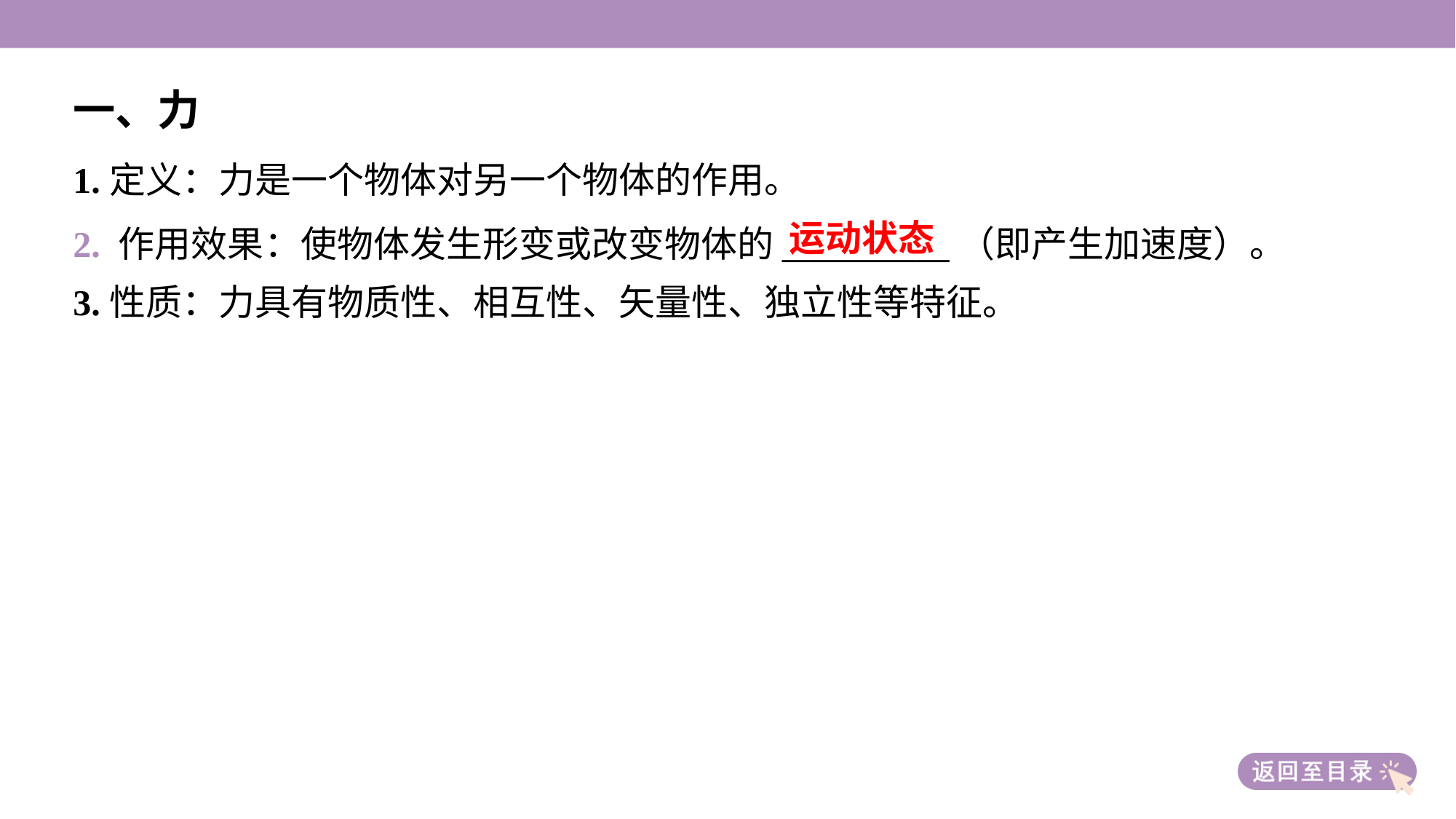

一、力
1.定义：力是一个物体对另一个物体的作用。
2. 作用效果：使物体发生形变或改变物体的__________（即产生加速度）。
运动状态
3.性质：力具有物质性、相互性、矢量性、独立性等特征。